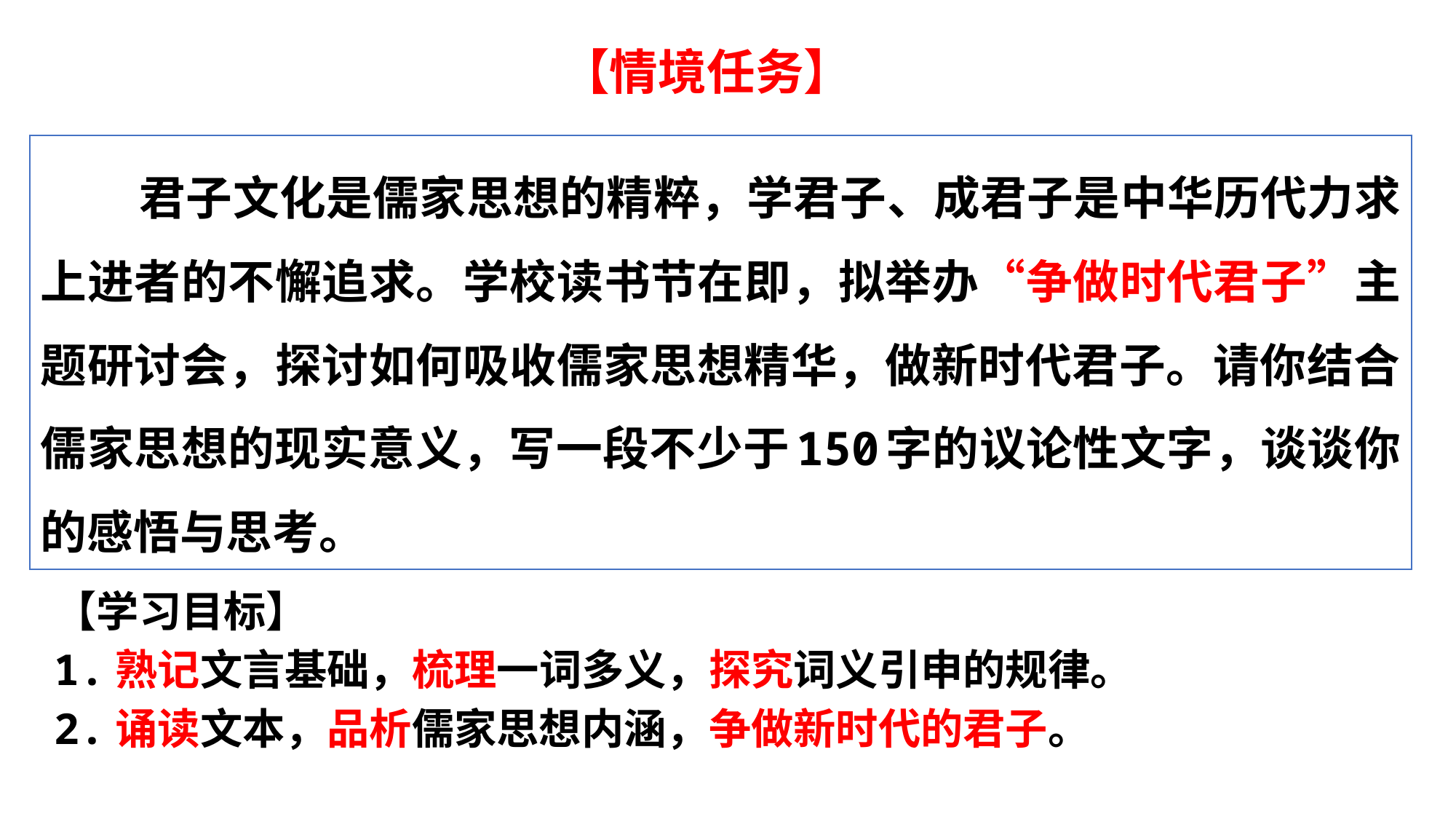

# 【情境任务】
               君子文化是儒家思想的精粹，学君子、成君子是中华历代力求上进者的不懈追求。学校读书节在即，拟举办“争做时代君子”主题研讨会，探讨如何吸收儒家思想精华，做新时代君子。请你结合儒家思想的现实意义，写一段不少于150字的议论性文字，谈谈你的感悟与思考。
【学习目标】
1.熟记文言基础，梳理一词多义，探究词义引申的规律。
2.诵读文本，品析儒家思想内涵，争做新时代的君子。